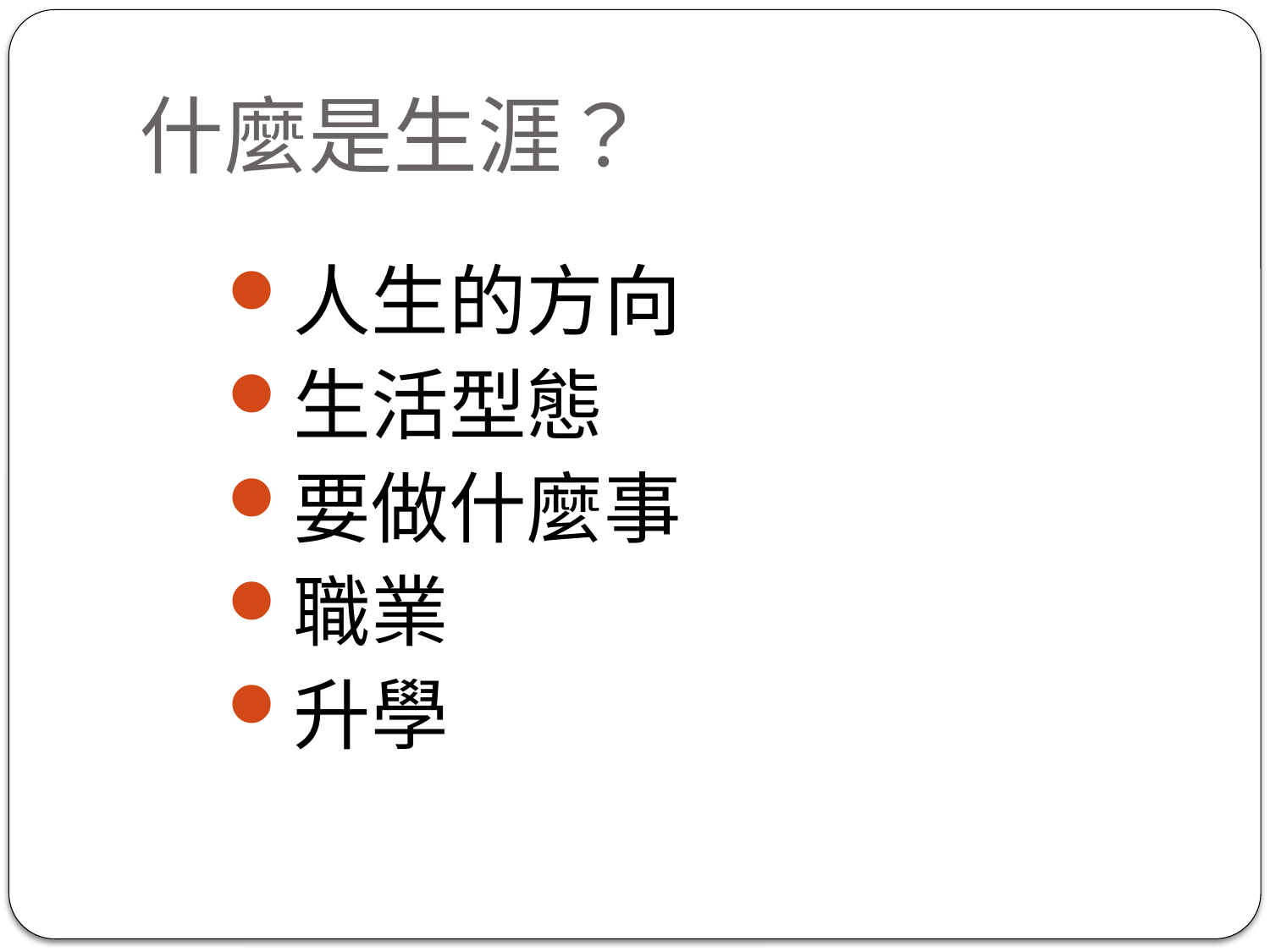

# 什麼是生涯？
人生的方向
生活型態
要做什麼事
職業
升學